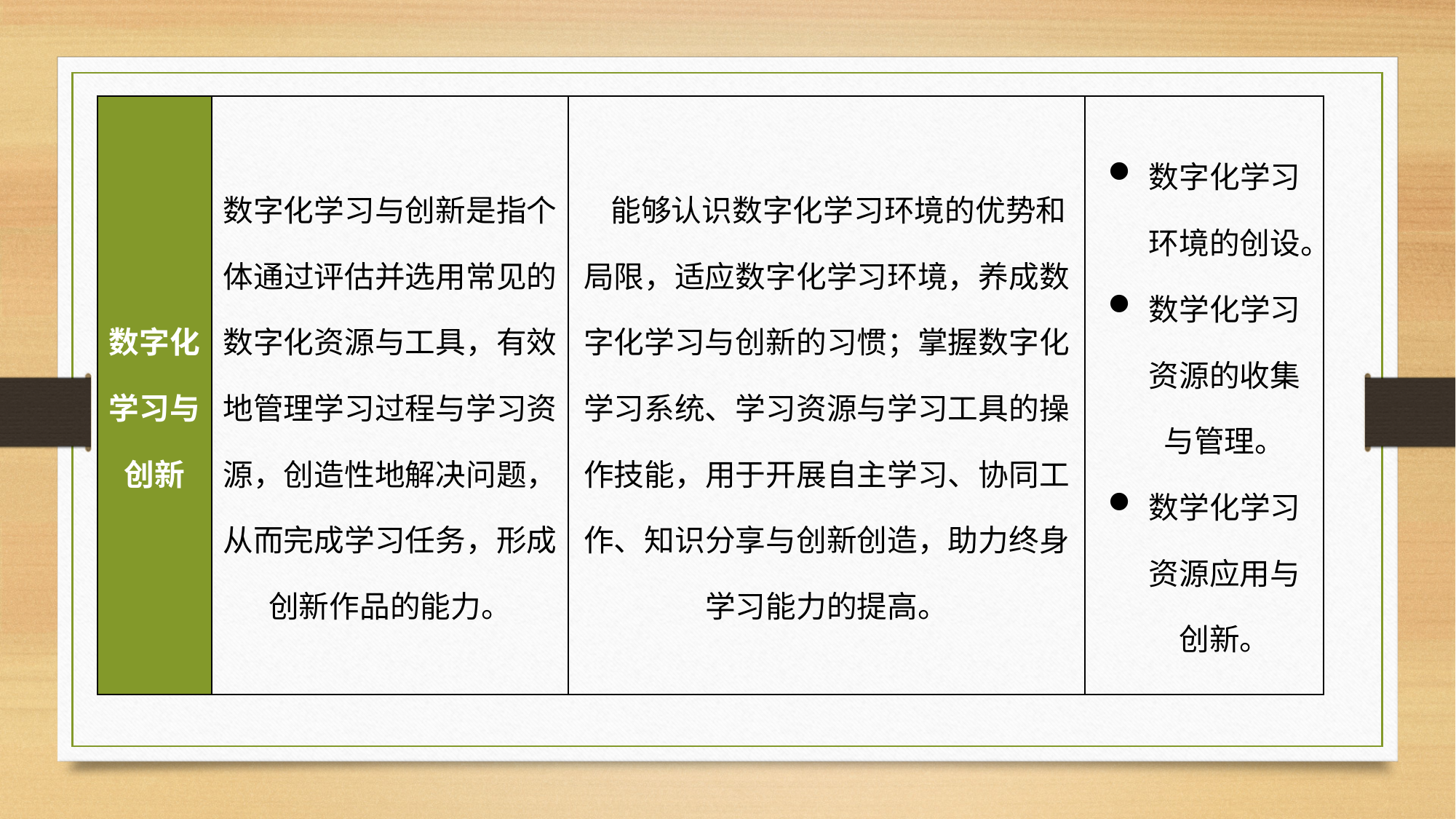

| 数字化学习与创新 | 数字化学习与创新是指个体通过评估并选用常见的数字化资源与工具，有效地管理学习过程与学习资源，创造性地解决问题，从而完成学习任务，形成创新作品的能力。 | 能够认识数字化学习环境的优势和局限，适应数字化学习环境，养成数字化学习与创新的习惯；掌握数字化学习系统、学习资源与学习工具的操作技能，用于开展自主学习、协同工作、知识分享与创新创造，助力终身学习能力的提高。 | 数字化学习环境的创设。 数学化学习资源的收集与管理。 数学化学习资源应用与创新。 |
| --- | --- | --- | --- |